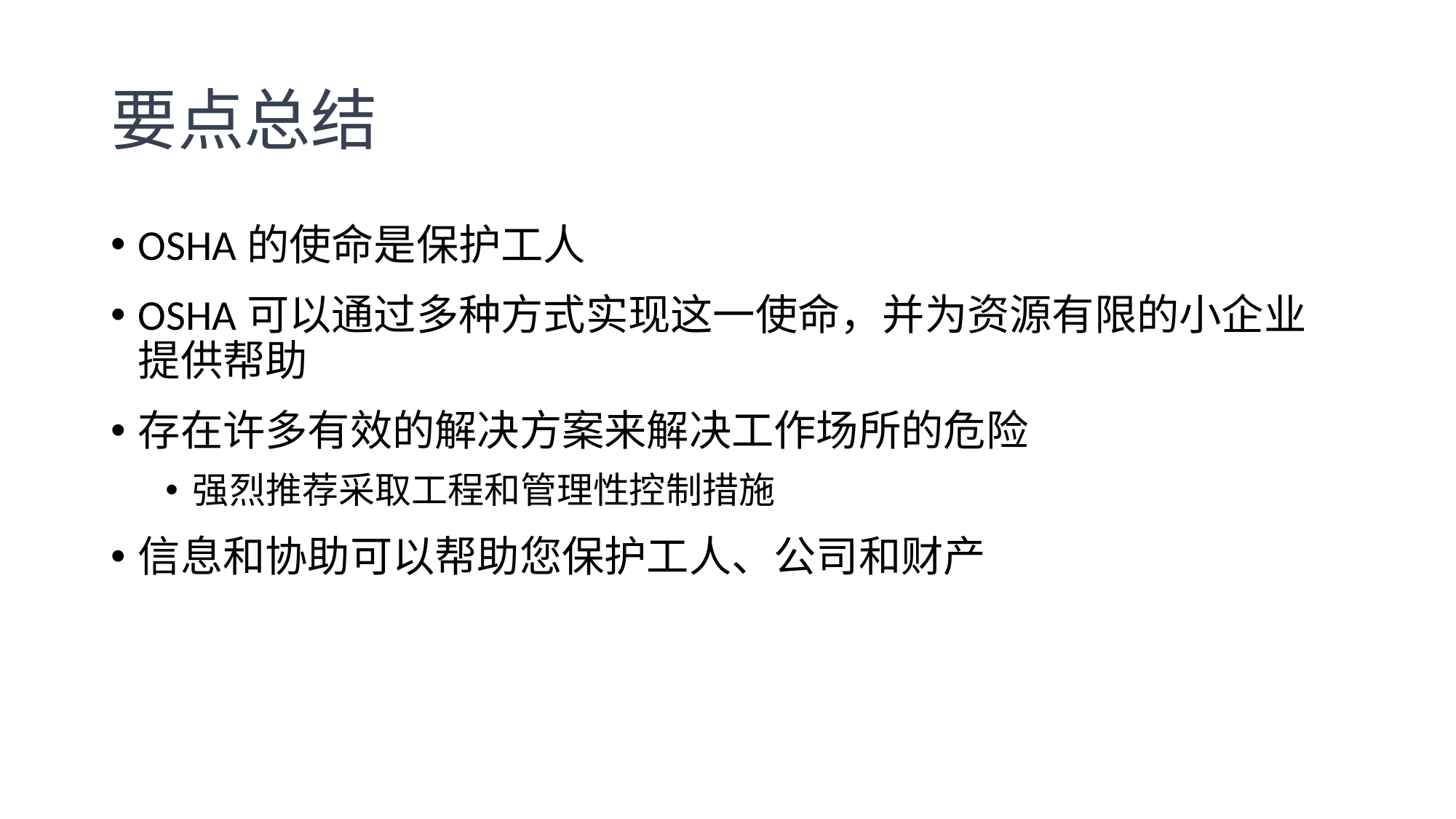

# 要点总结
OSHA的使命是保护工人
OSHA可以通过多种方式实现这一使命，并为资源有限的小企业提供帮助
存在许多有效的解决方案来解决工作场所的危险
强烈推荐采取工程和管理性控制措施
信息和协助可以帮助您保护工人、公司和财产